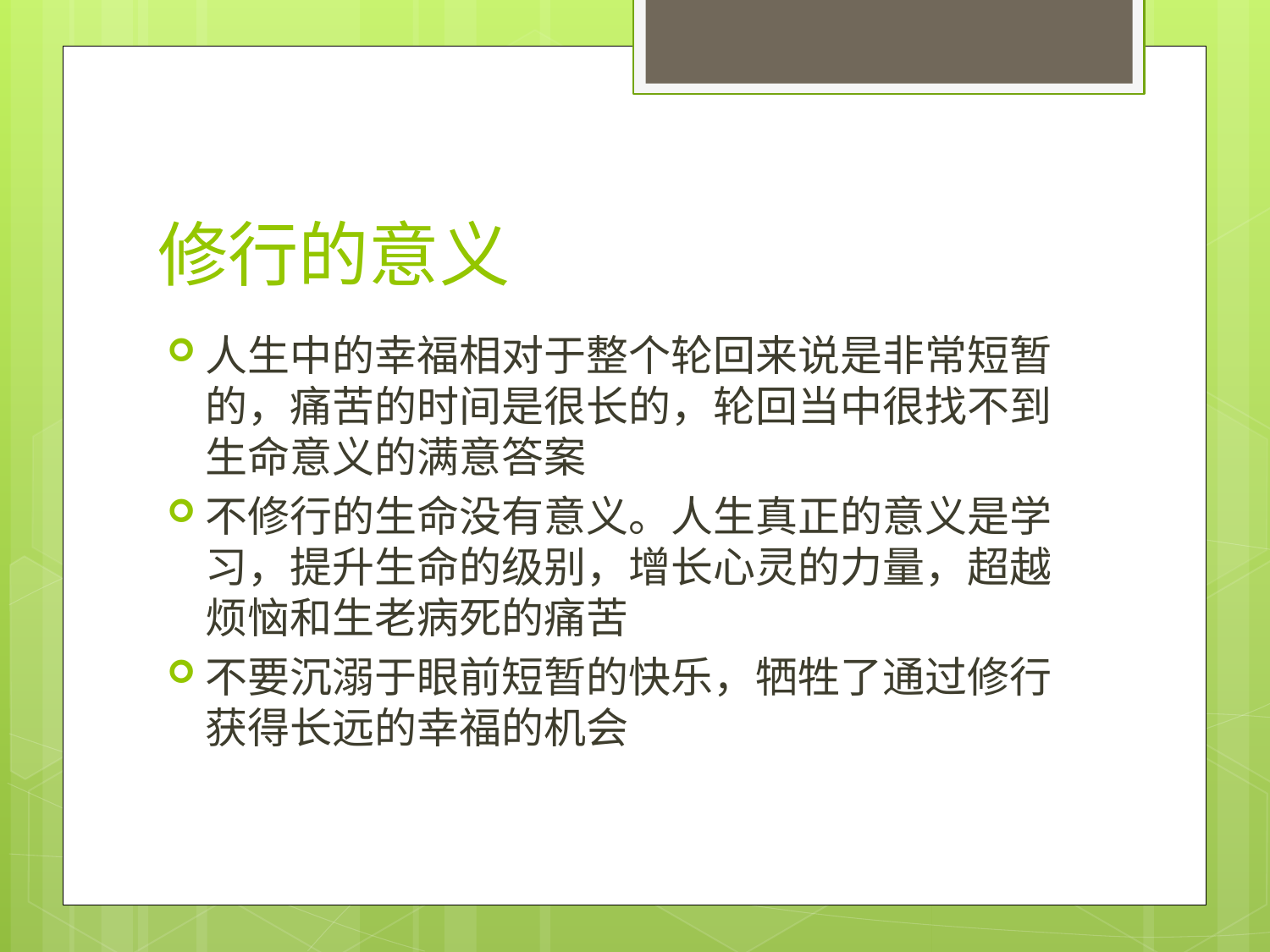

# 修行的意义
人生中的幸福相对于整个轮回来说是非常短暂的，痛苦的时间是很长的，轮回当中很找不到生命意义的满意答案
不修行的生命没有意义。人生真正的意义是学习，提升生命的级别，增长心灵的力量，超越烦恼和生老病死的痛苦
不要沉溺于眼前短暂的快乐，牺牲了通过修行获得长远的幸福的机会